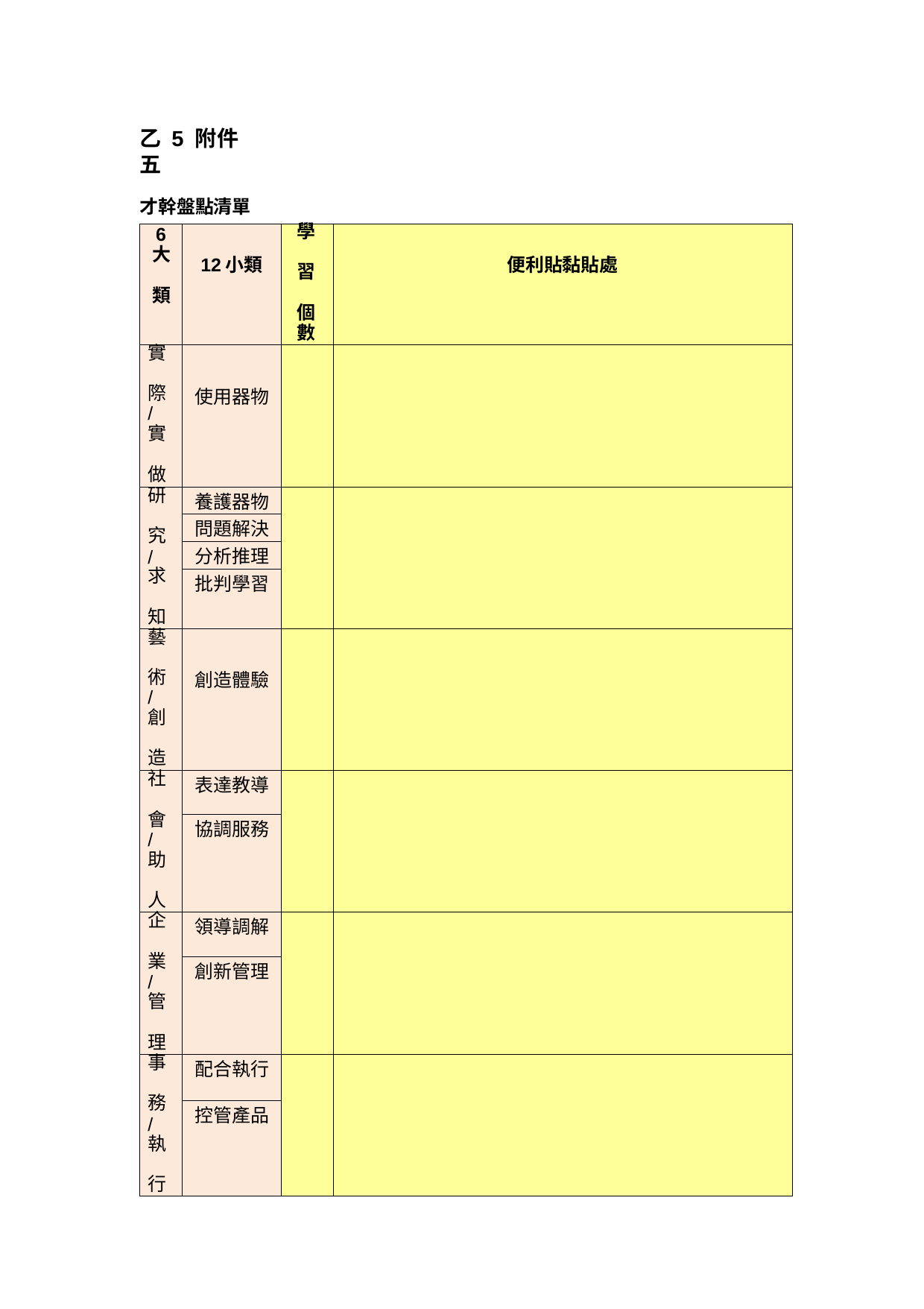

乙 5 附件五
才幹盤點清單
| 6 大 類 | 12小類 | 學 習 個 數 | 便利貼黏貼處 |
| --- | --- | --- | --- |
| 實 際 / 實 做 | 使用器物 |  |  |
| 研 究 / 求 知 | 養護器物 |  |  |
|  | 問題解決 |  |  |
|  | 分析推理 |  |  |
|  | 批判學習 |  |  |
| 藝 術 / 創 造 | 創造體驗 |  |  |
| 社 會 / 助 人 | 表達教導 |  |  |
|  | 協調服務 |  |  |
| 企 業 / 管 理 | 領導調解 |  |  |
|  | 創新管理 |  |  |
| 事 務 / 執 行 | 配合執行 |  |  |
|  | 控管產品 |  |  |